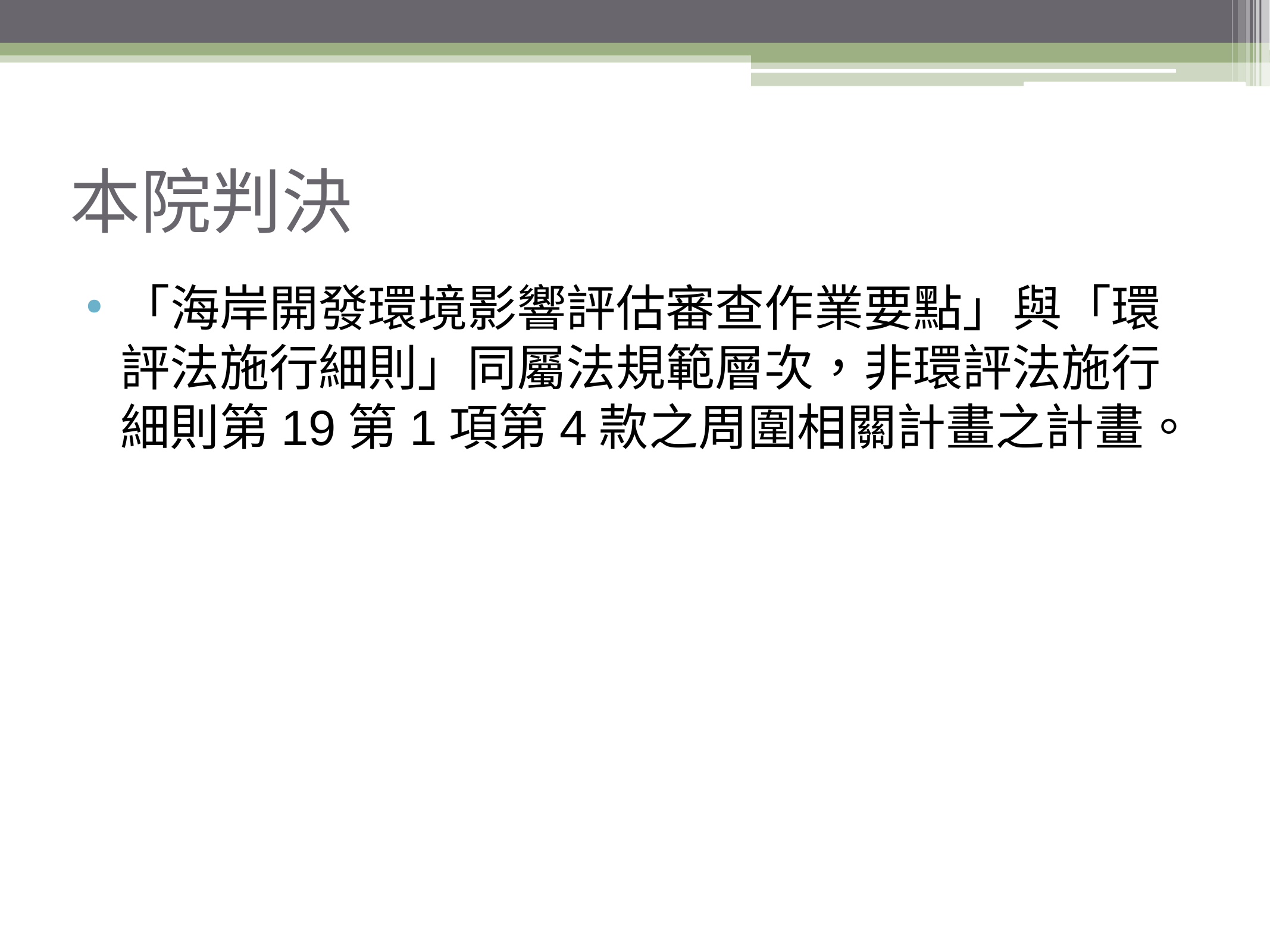

# 本院判決
「海岸開發環境影響評估審查作業要點」與「環評法施行細則」同屬法規範層次，非環評法施行細則第19第1項第4款之周圍相關計畫之計畫。